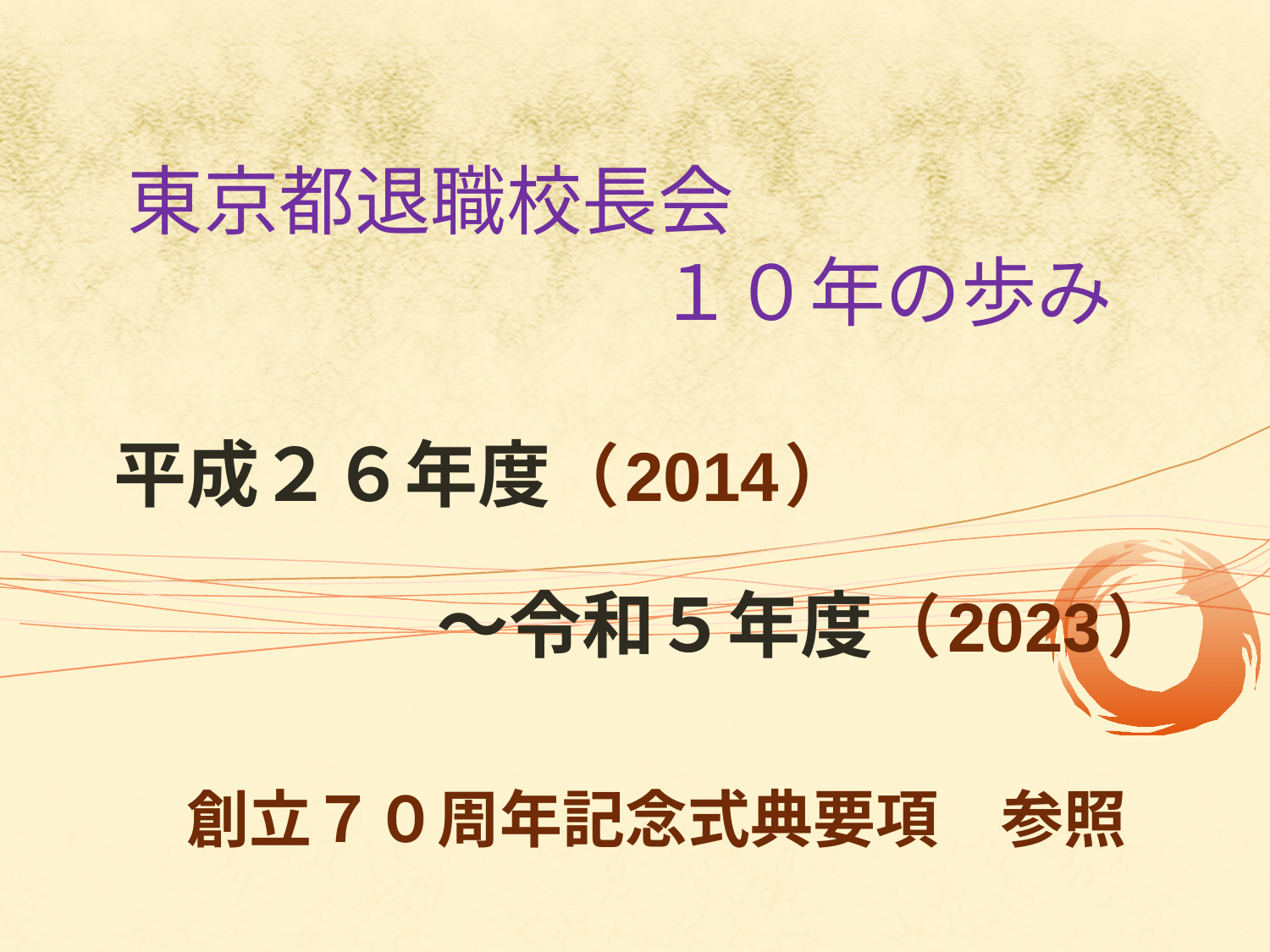

# 東京都退職校長会 　　　　　　　１０年の歩み
 平成２６年度（2014）
　　　　　　　　～令和５年度（2023）

　　創立７０周年記念式典要項　参照